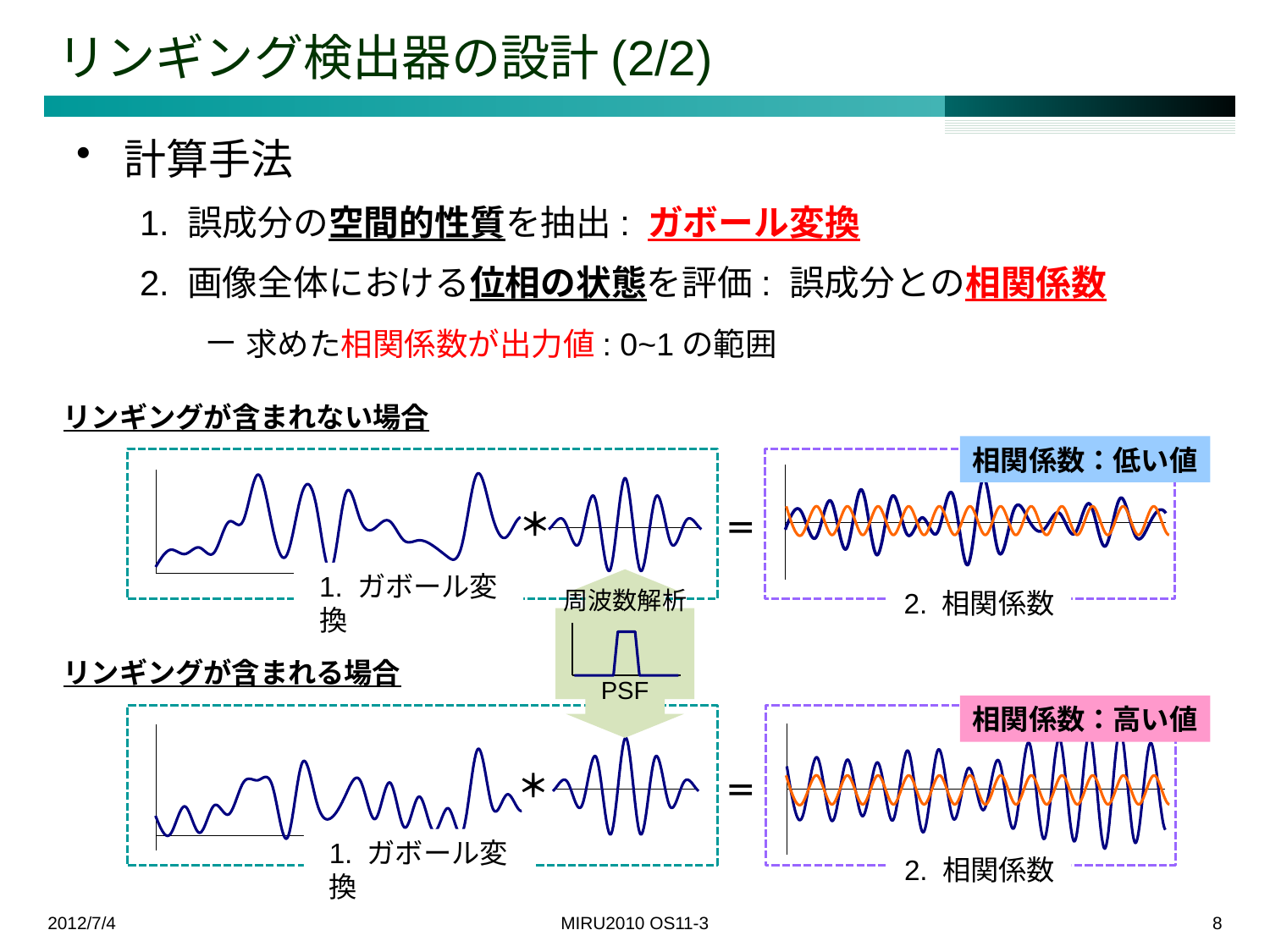

# リンギング検出器の設計(2/2)
計算手法
1. 誤成分の空間的性質を抽出: ガボール変換
2. 画像全体における位相の状態を評価: 誤成分との相関係数
	－ 求めた相関係数が出力値: 0~1の範囲
リンギングが含まれない場合
相関係数：低い値

### Chart

| Category |  |
|---|---|

### Chart

| Category |  |
|---|---|

### Chart

| Category | 原信号 |
|---|---|

### Chart

| Category |  |
|---|---|
＊
＝

### Chart

| Category |  |
|---|---|
PSF
1. ガボール変換
周波数解析
2. 相関係数
リンギングが含まれる場合
相関係数：高い値

### Chart

| Category |  |
|---|---|

### Chart

| Category |  |
|---|---|

### Chart

| Category |  |
|---|---|
＊

### Chart

| Category |  |
|---|---|
＝
1. ガボール変換
2. 相関係数
2012/7/4
MIRU2010 OS11-3
8